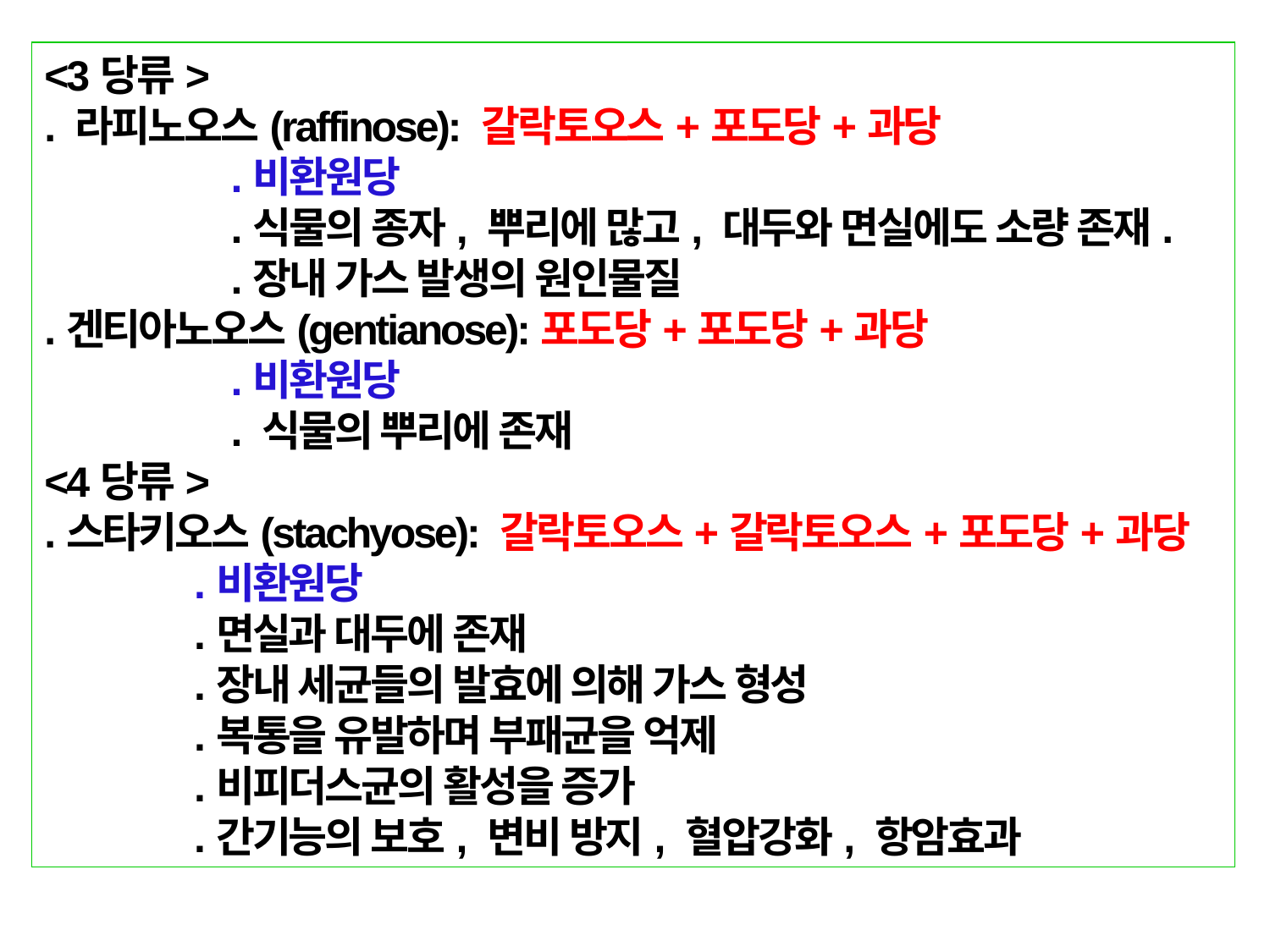

<3당류>
. 라피노오스(raffinose): 갈락토오스+포도당+과당
                    .비환원당
                    .식물의 종자, 뿌리에 많고, 대두와 면실에도 소량 존재.
                    .장내 가스 발생의 원인물질
.겐티아노오스(gentianose):포도당+포도당+과당
                    .비환원당
                    . 식물의 뿌리에 존재
<4당류>
.스타키오스(stachyose): 갈락토오스+갈락토오스+포도당+과당
                .비환원당
                .면실과 대두에 존재
                .장내 세균들의 발효에 의해 가스 형성
                .복통을 유발하며 부패균을 억제
                .비피더스균의 활성을 증가
                .간기능의 보호, 변비 방지, 혈압강화, 항암효과